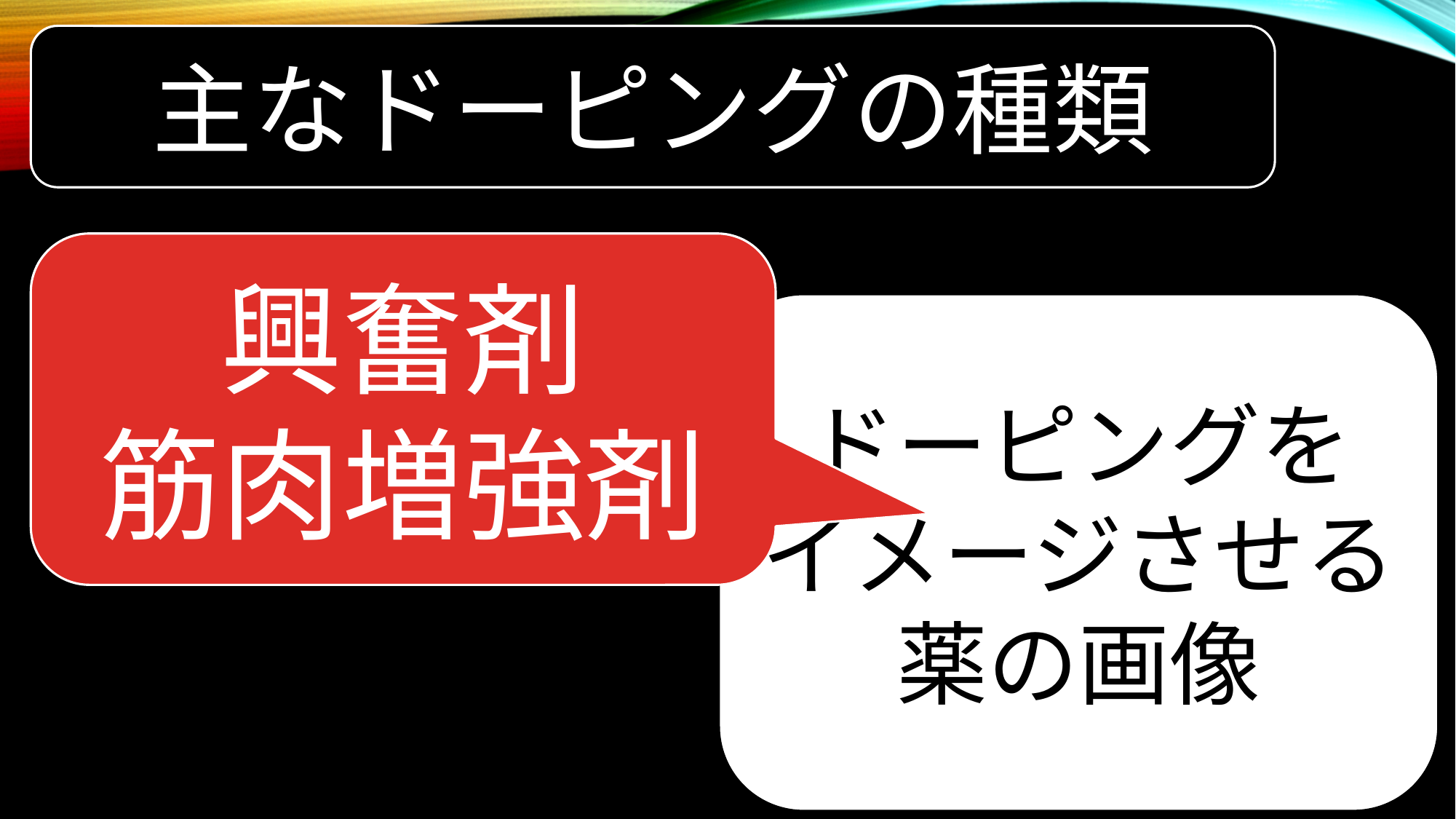

主なドーピングの種類
興奮剤
筋肉増強剤
ドーピングを
イメージさせる
薬の画像